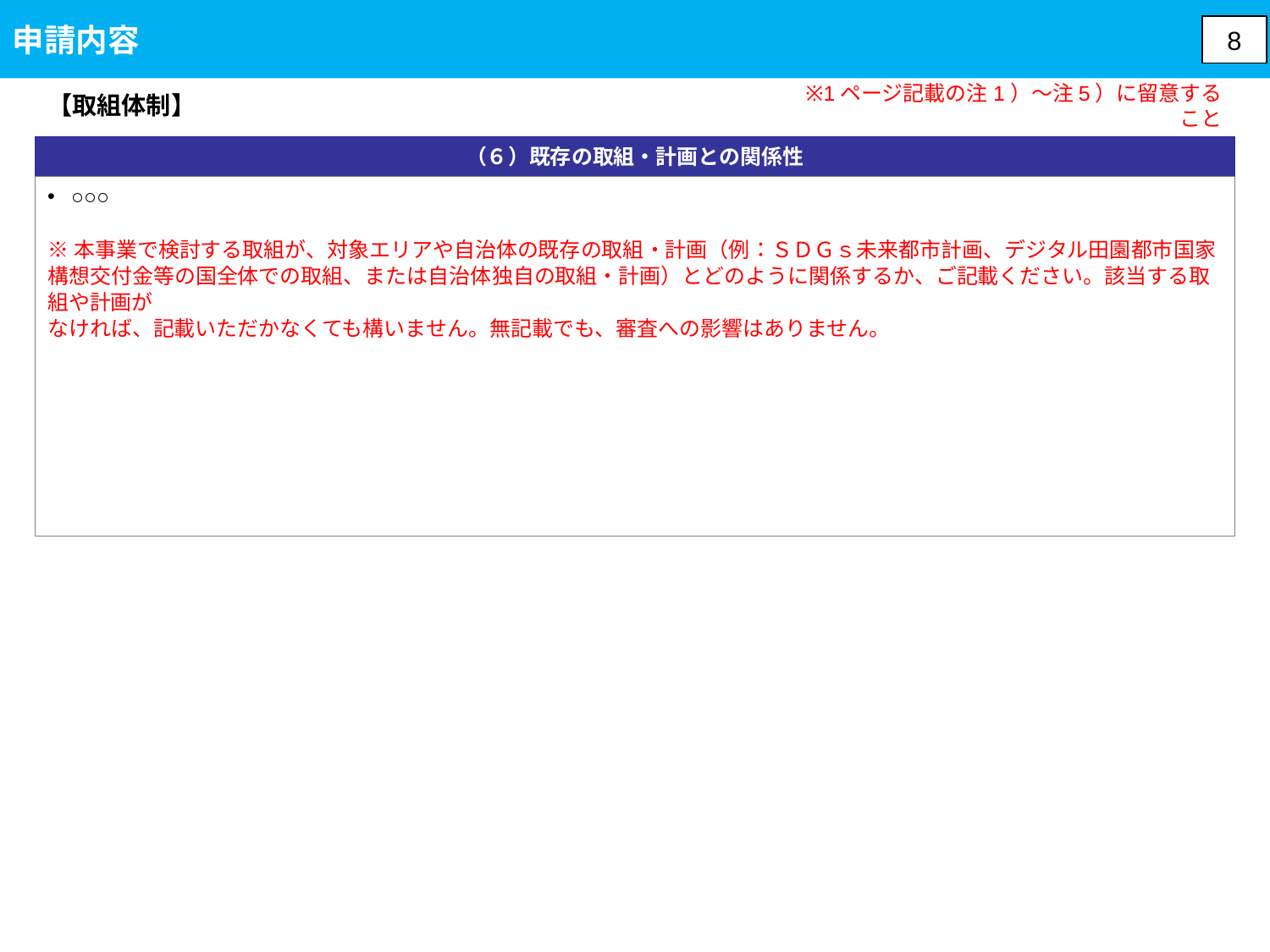

申請内容
8
【取組体制】
※1ページ記載の注1）～注5）に留意すること
（６）既存の取組・計画との関係性
○○○

※本事業で検討する取組が、対象エリアや自治体の既存の取組・計画（例：ＳＤＧｓ未来都市計画、デジタル田園都市国家構想交付金等の国全体での取組、または自治体独自の取組・計画）とどのように関係するか、ご記載ください。該当する取組や計画が
なければ、記載いただかなくても構いません。無記載でも、審査への影響はありません。